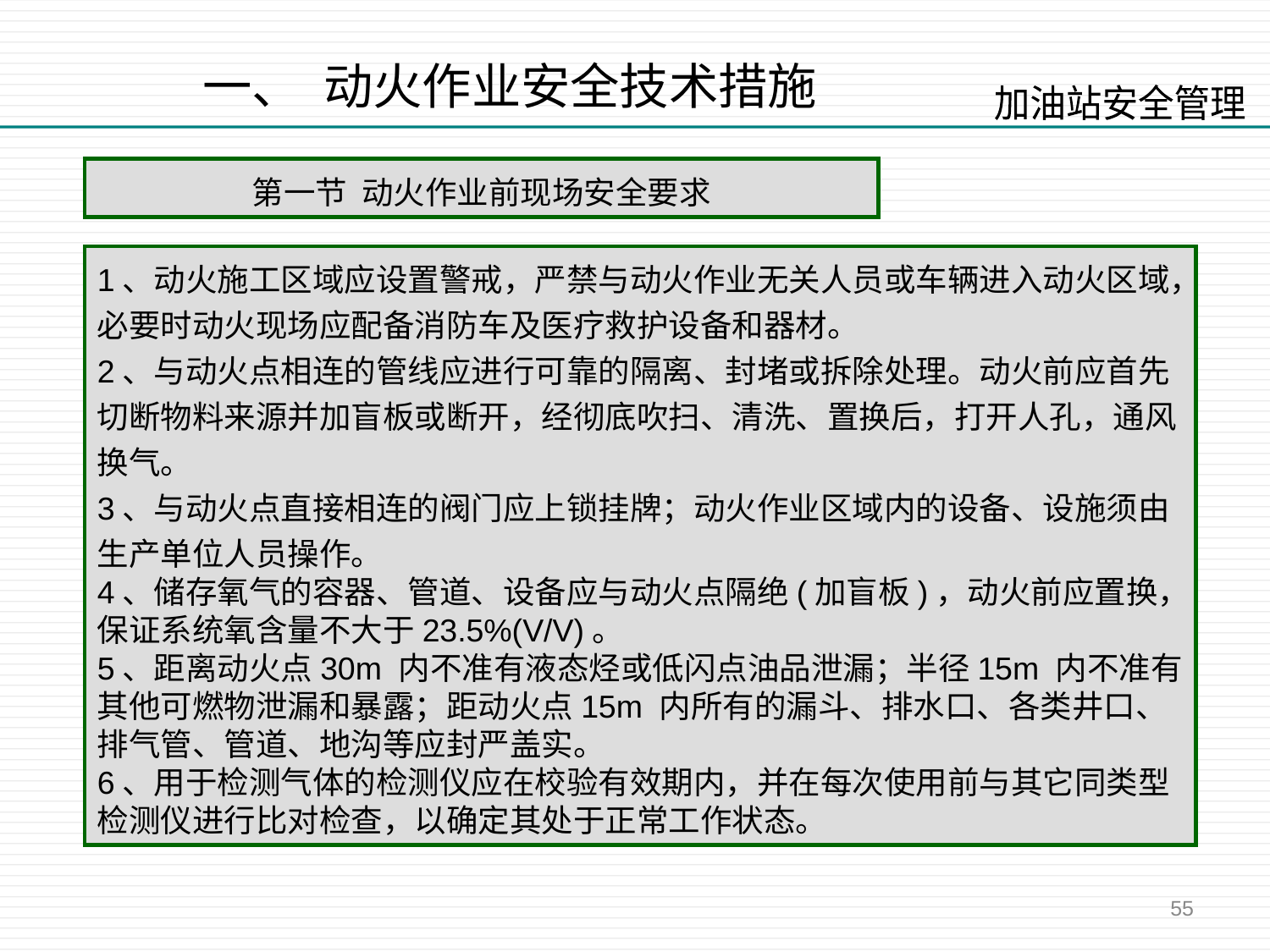

一、  动火作业安全技术措施
第一节  动火作业前现场安全要求
1、动火施工区域应设置警戒，严禁与动火作业无关人员或车辆进入动火区域，必要时动火现场应配备消防车及医疗救护设备和器材。
2、与动火点相连的管线应进行可靠的隔离、封堵或拆除处理。动火前应首先切断物料来源并加盲板或断开，经彻底吹扫、清洗、置换后，打开人孔，通风换气。
3、与动火点直接相连的阀门应上锁挂牌；动火作业区域内的设备、设施须由生产单位人员操作。
4、储存氧气的容器、管道、设备应与动火点隔绝(加盲板)，动火前应置换，保证系统氧含量不大于23.5%(V/V)。
5、距离动火点30m 内不准有液态烃或低闪点油品泄漏；半径15m 内不准有其他可燃物泄漏和暴露；距动火点15m 内所有的漏斗、排水口、各类井口、排气管、管道、地沟等应封严盖实。
6、用于检测气体的检测仪应在校验有效期内，并在每次使用前与其它同类型检测仪进行比对检查，以确定其处于正常工作状态。
55